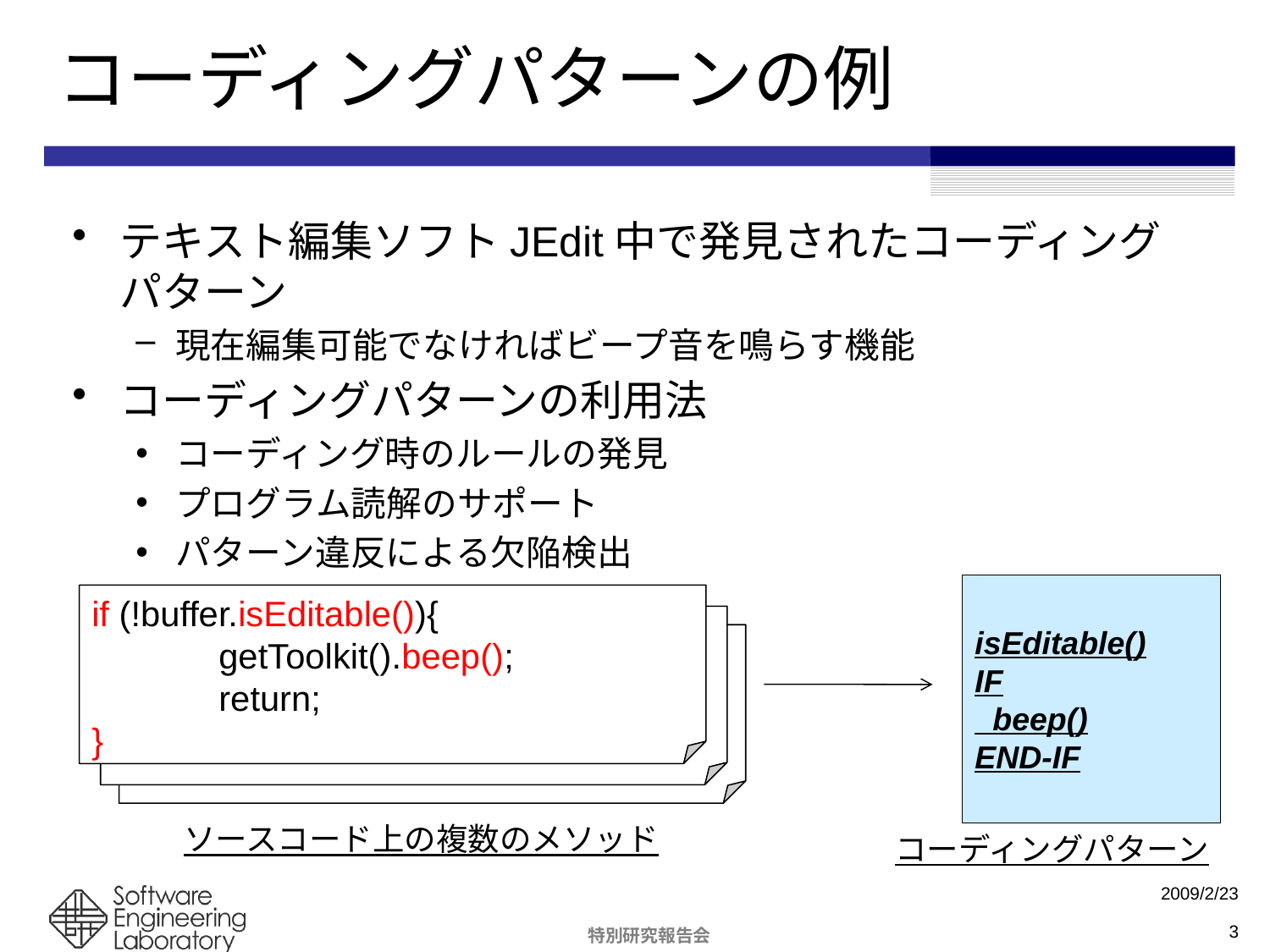

# コーディングパターンの例
テキスト編集ソフトJEdit中で発見されたコーディングパターン
現在編集可能でなければビープ音を鳴らす機能
コーディングパターンの利用法
コーディング時のルールの発見
プログラム読解のサポート
パターン違反による欠陥検出

isEditable()
IF
  beep()
END-IF
コーディングパターン

if (!buffer.isEditable()){
	getToolkit().beep();
	return;
}
ソースコード上の複数のメソッド

2009/2/23
3